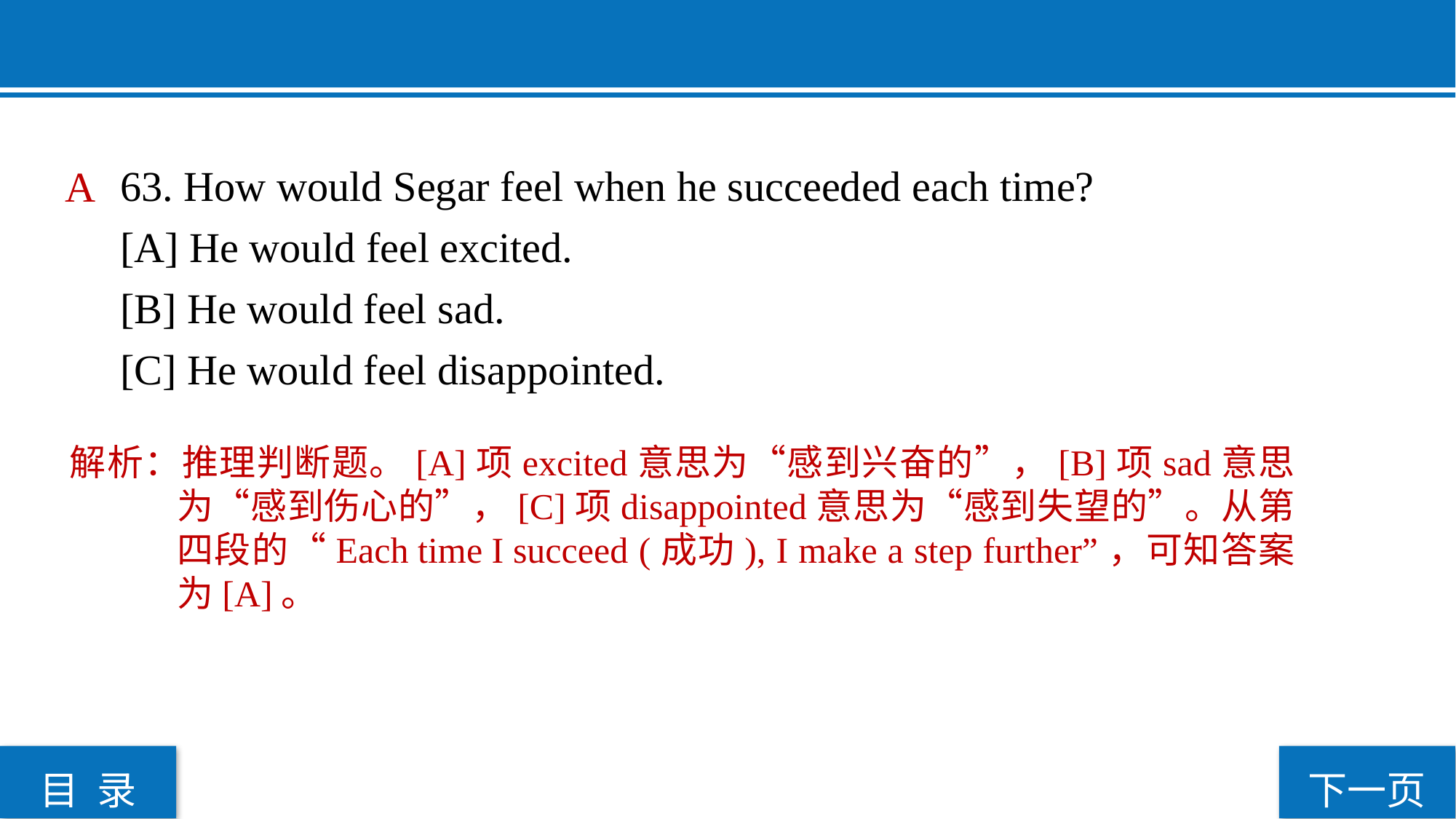

63. How would Segar feel when he succeeded each time?
[A] He would feel excited.
[B] He would feel sad.
[C] He would feel disappointed.
 A
解析：推理判断题。[A]项excited意思为“感到兴奋的”，[B]项sad意思为“感到伤心的”，[C]项disappointed意思为“感到失望的”。从第四段的“Each time I succeed (成功), I make a step further”，可知答案为[A]。